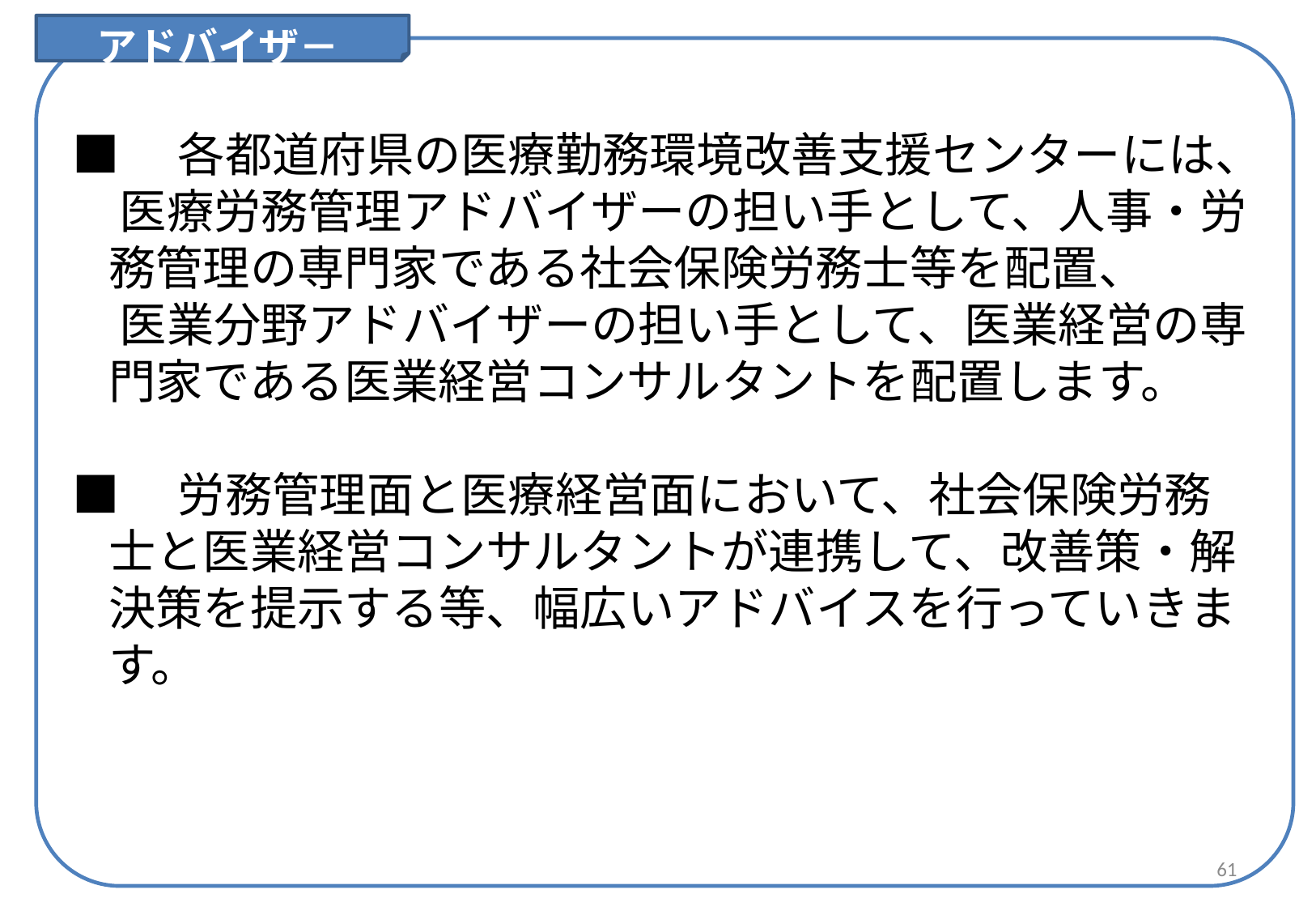

アドバイザ－

■　各都道府県の医療勤務環境改善支援センターには、
　医療労務管理アドバイザーの担い手として、人事・労務管理の専門家である社会保険労務士等を配置、
　医業分野アドバイザーの担い手として、医業経営の専門家である医業経営コンサルタントを配置します。

■　労務管理面と医療経営面において、社会保険労務士と医業経営コンサルタントが連携して、改善策・解決策を提示する等、幅広いアドバイスを行っていきます。
61